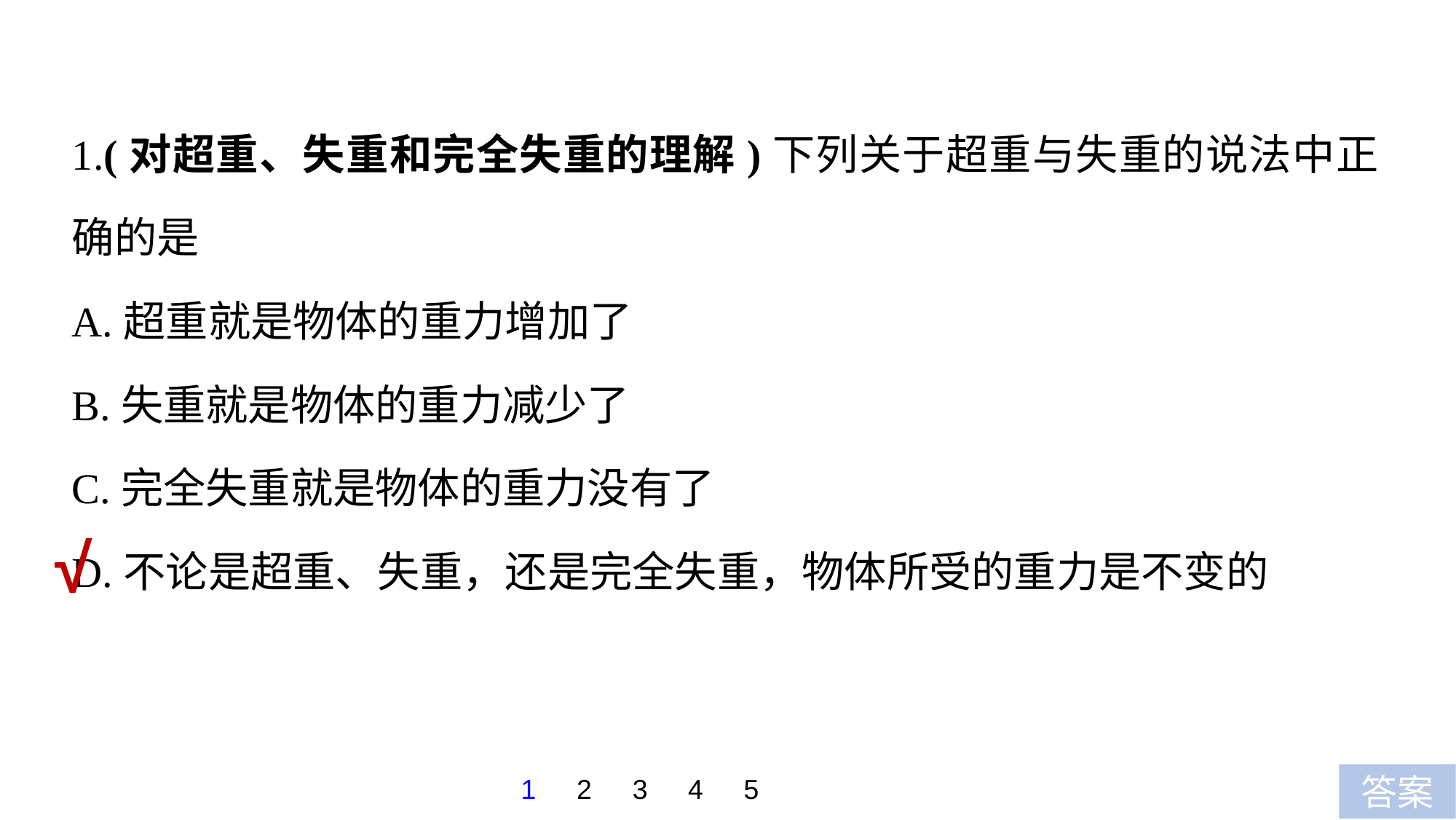

1.(对超重、失重和完全失重的理解)下列关于超重与失重的说法中正确的是
A.超重就是物体的重力增加了
B.失重就是物体的重力减少了
C.完全失重就是物体的重力没有了
D.不论是超重、失重，还是完全失重，物体所受的重力是不变的
√
1
2
3
4
5
答案